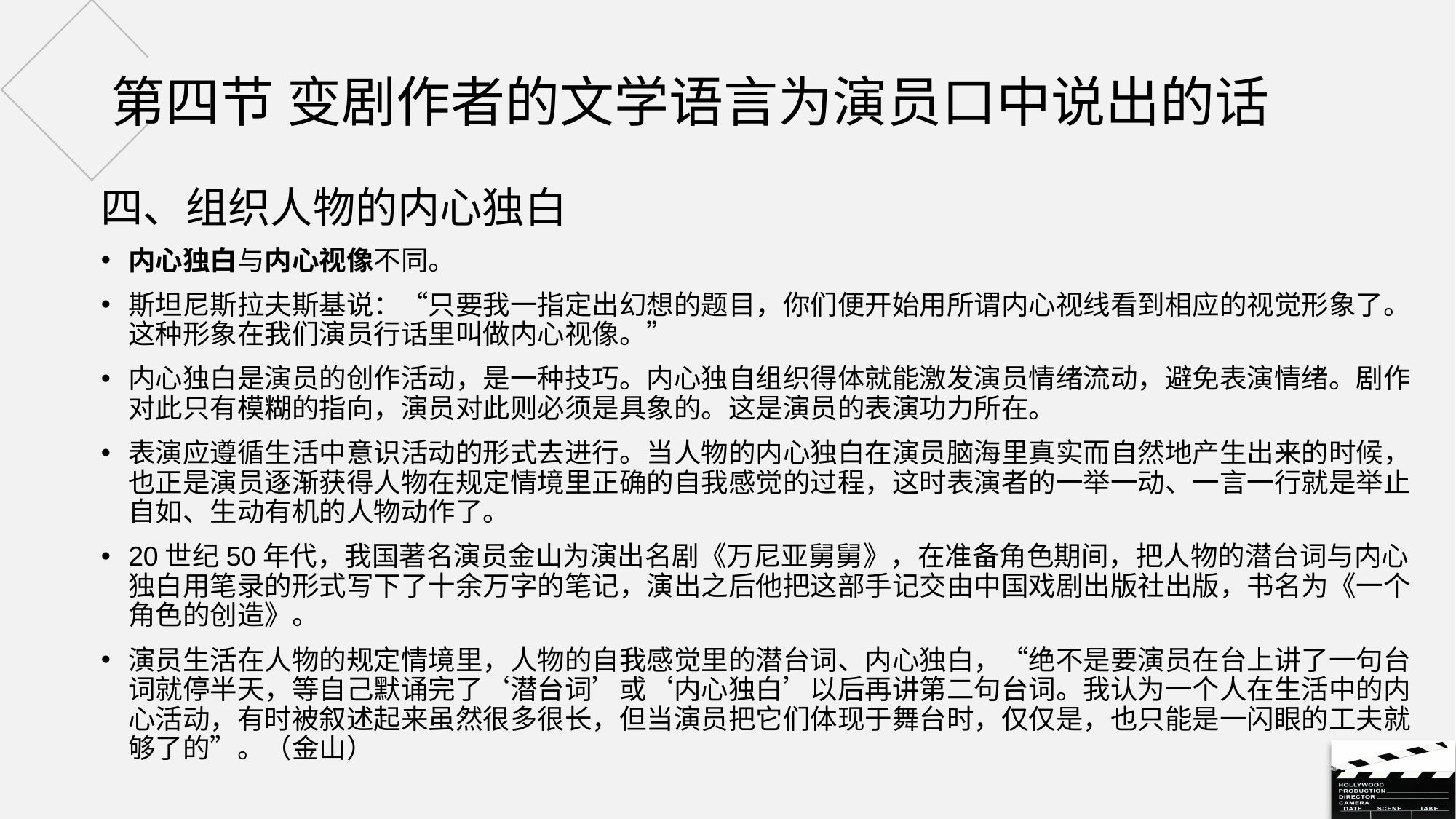

# 第四节 变剧作者的文学语言为演员口中说出的话
四、组织人物的内心独白
内心独白与内心视像不同。
斯坦尼斯拉夫斯基说：“只要我一指定出幻想的题目，你们便开始用所谓内心视线看到相应的视觉形象了。这种形象在我们演员行话里叫做内心视像。”
内心独白是演员的创作活动，是一种技巧。内心独自组织得体就能激发演员情绪流动，避免表演情绪。剧作对此只有模糊的指向，演员对此则必须是具象的。这是演员的表演功力所在。
表演应遵循生活中意识活动的形式去进行。当人物的内心独白在演员脑海里真实而自然地产生出来的时候，也正是演员逐渐获得人物在规定情境里正确的自我感觉的过程，这时表演者的一举一动、一言一行就是举止自如、生动有机的人物动作了。
20世纪50年代，我国著名演员金山为演出名剧《万尼亚舅舅》，在准备角色期间，把人物的潜台词与内心独白用笔录的形式写下了十余万字的笔记，演出之后他把这部手记交由中国戏剧出版社出版，书名为《一个角色的创造》。
演员生活在人物的规定情境里，人物的自我感觉里的潜台词、内心独白，“绝不是要演员在台上讲了一句台词就停半天，等自己默诵完了‘潜台词’或‘内心独白’以后再讲第二句台词。我认为一个人在生活中的内心活动，有时被叙述起来虽然很多很长，但当演员把它们体现于舞台时，仅仅是，也只能是一闪眼的工夫就够了的”。（金山）